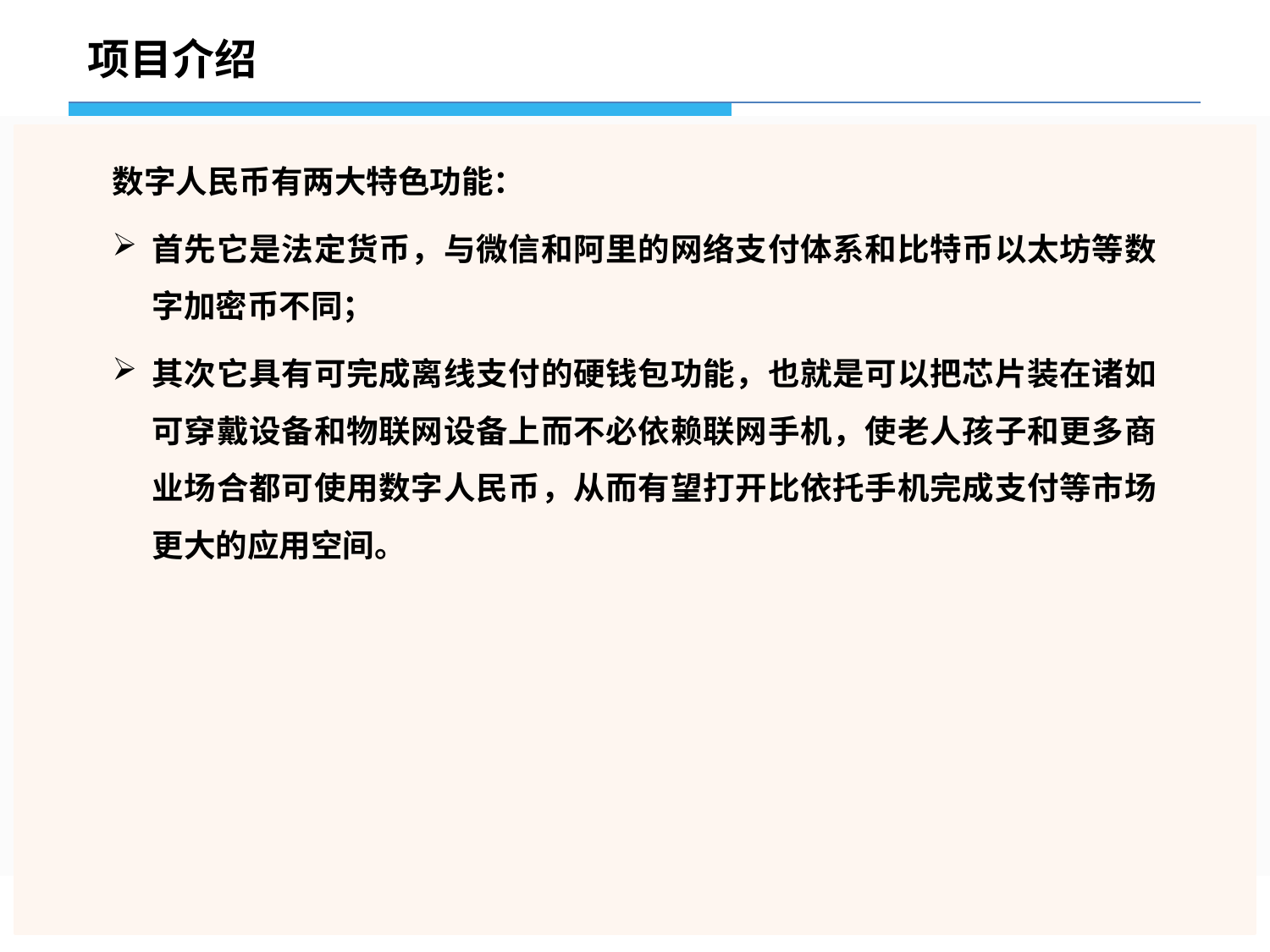

项目介绍
数字人民币有两大特色功能：
首先它是法定货币，与微信和阿里的网络支付体系和比特币以太坊等数字加密币不同；
其次它具有可完成离线支付的硬钱包功能，也就是可以把芯片装在诸如可穿戴设备和物联网设备上而不必依赖联网手机，使老人孩子和更多商业场合都可使用数字人民币，从而有望打开比依托手机完成支付等市场更大的应用空间。